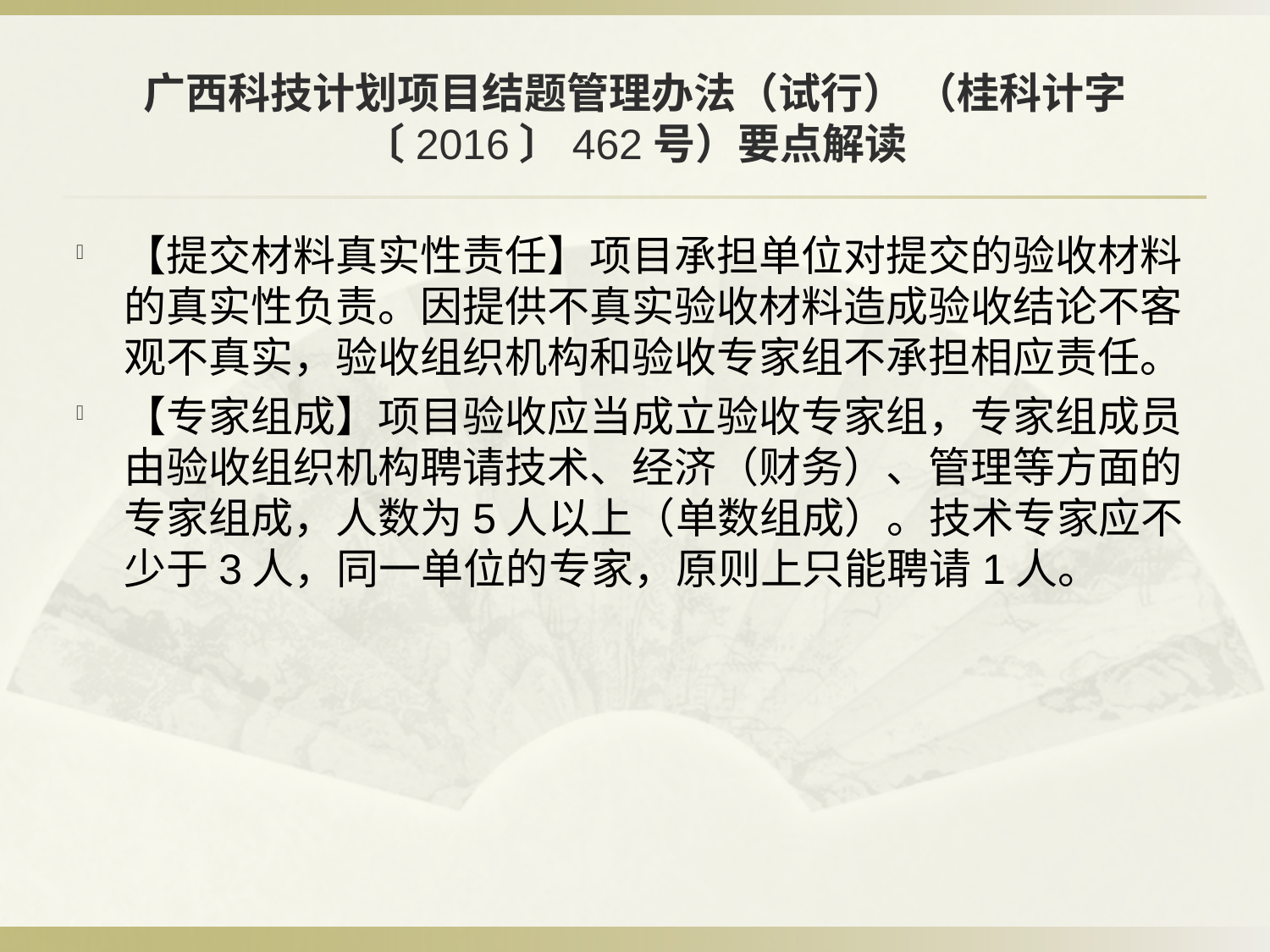

# 广西科技计划项目结题管理办法（试行） （桂科计字〔2016〕462号）要点解读
【提交材料真实性责任】项目承担单位对提交的验收材料的真实性负责。因提供不真实验收材料造成验收结论不客观不真实，验收组织机构和验收专家组不承担相应责任。
【专家组成】项目验收应当成立验收专家组，专家组成员由验收组织机构聘请技术、经济（财务）、管理等方面的专家组成，人数为5人以上（单数组成）。技术专家应不少于3人，同一单位的专家，原则上只能聘请1人。